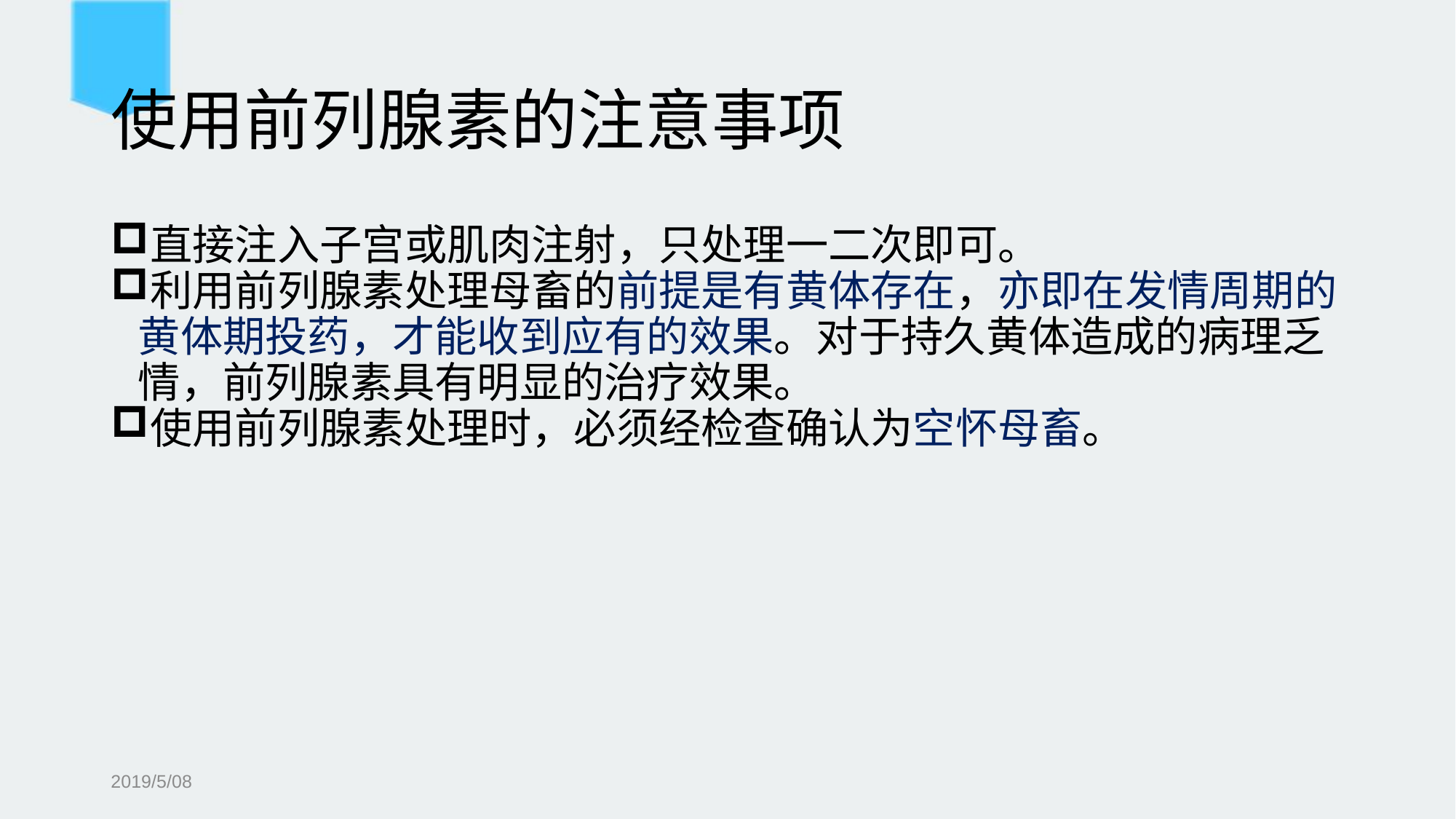

# 使用前列腺素的注意事项
直接注入子宫或肌肉注射，只处理一二次即可。
利用前列腺素处理母畜的前提是有黄体存在，亦即在发情周期的黄体期投药，才能收到应有的效果。对于持久黄体造成的病理乏情，前列腺素具有明显的治疗效果。
使用前列腺素处理时，必须经检查确认为空怀母畜。
2019/5/08